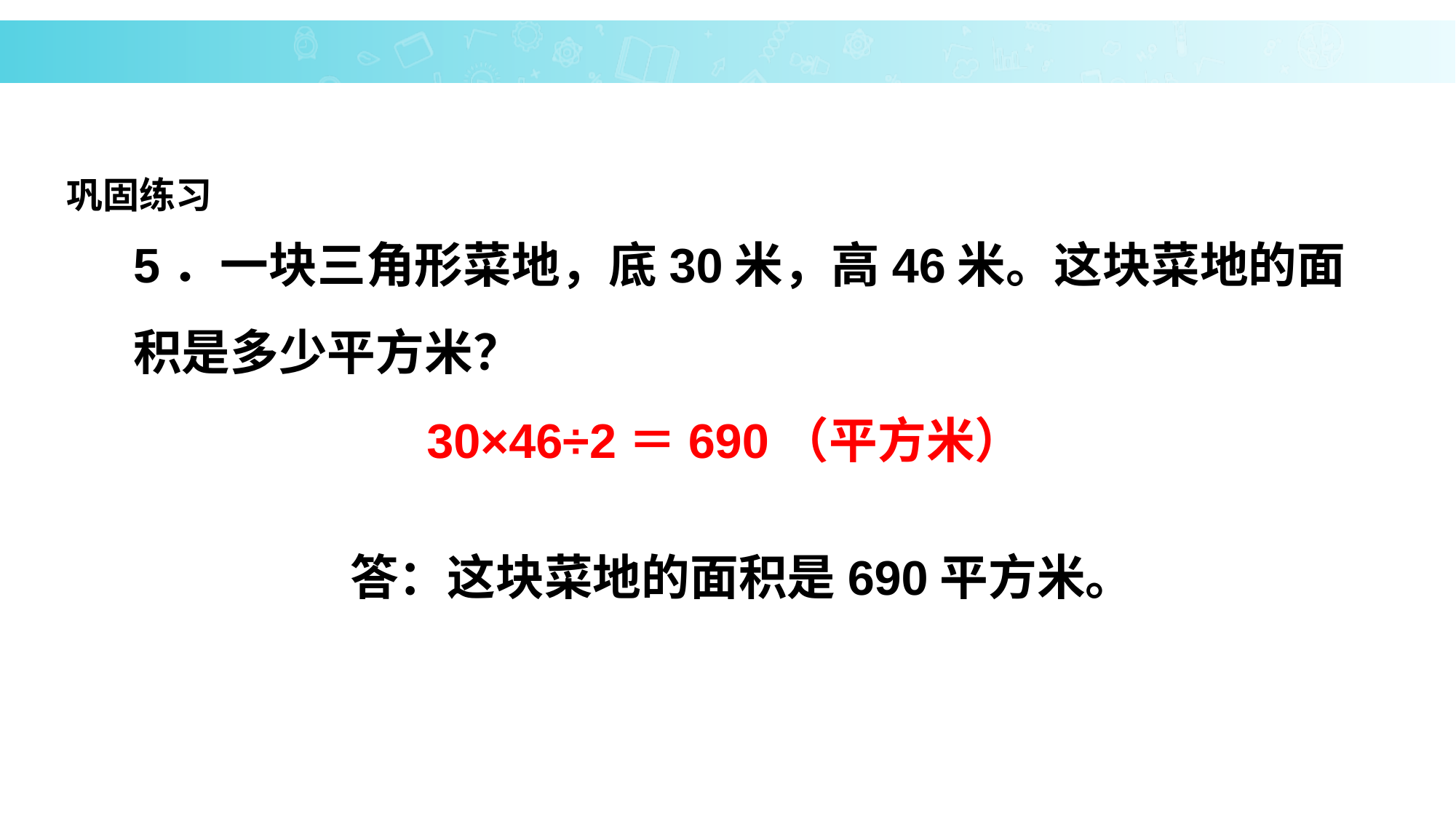

巩固练习
5．一块三角形菜地，底30米，高46米。这块菜地的面积是多少平方米？
30×46÷2＝690（平方米）
答：这块菜地的面积是690平方米。